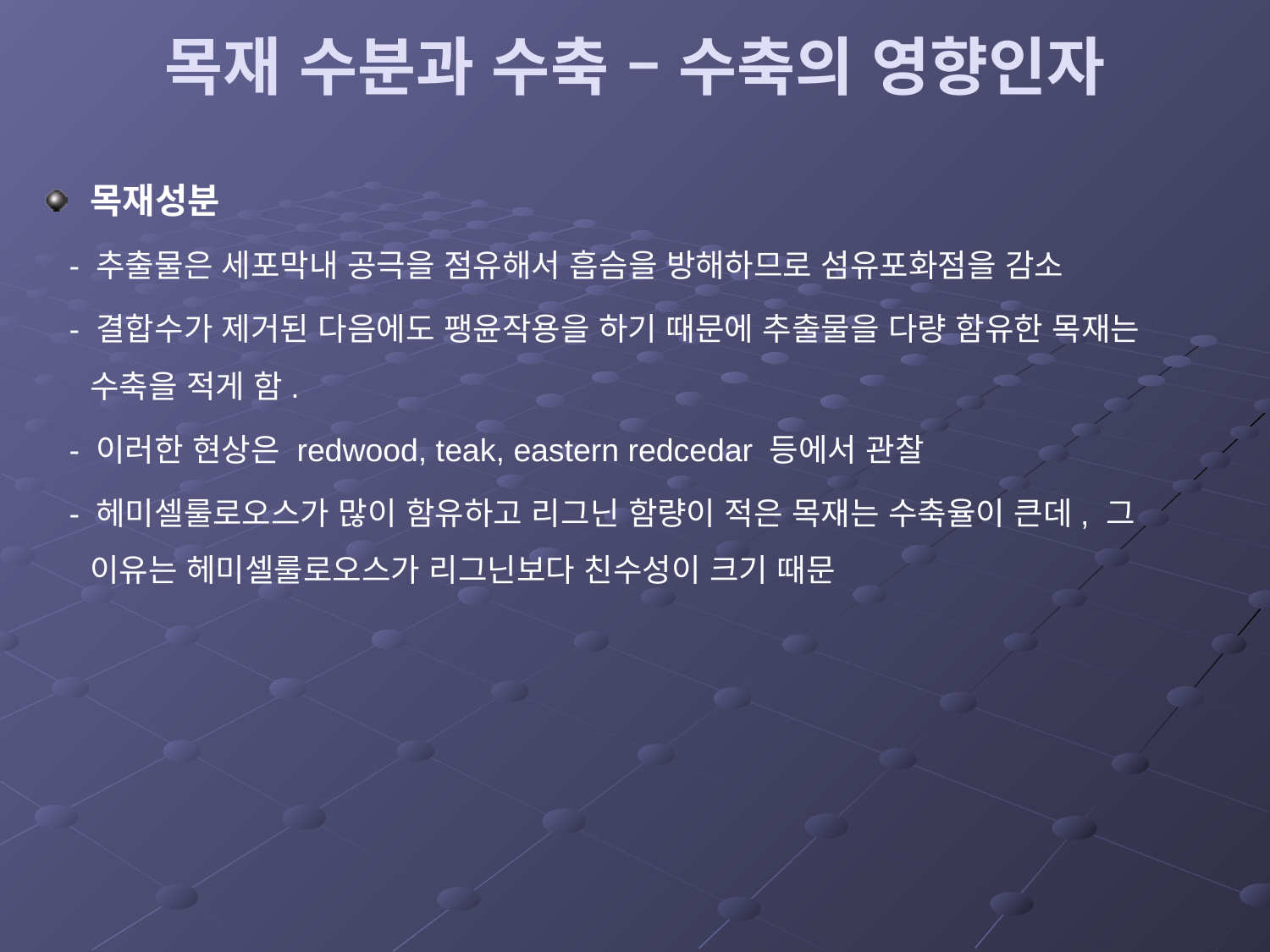

# 목재 수분과 수축 – 수축의 영향인자
목재성분
   - 추출물은 세포막내 공극을 점유해서 흡슴을 방해하므로 섬유포화점을 감소
   - 결합수가 제거된 다음에도 팽윤작용을 하기 때문에 추출물을 다량 함유한 목재는 수축을 적게 함.
   - 이러한 현상은 redwood, teak, eastern redcedar 등에서 관찰
   - 헤미셀룰로오스가 많이 함유하고 리그닌 함량이 적은 목재는 수축율이 큰데, 그 이유는 헤미셀룰로오스가 리그닌보다 친수성이 크기 때문